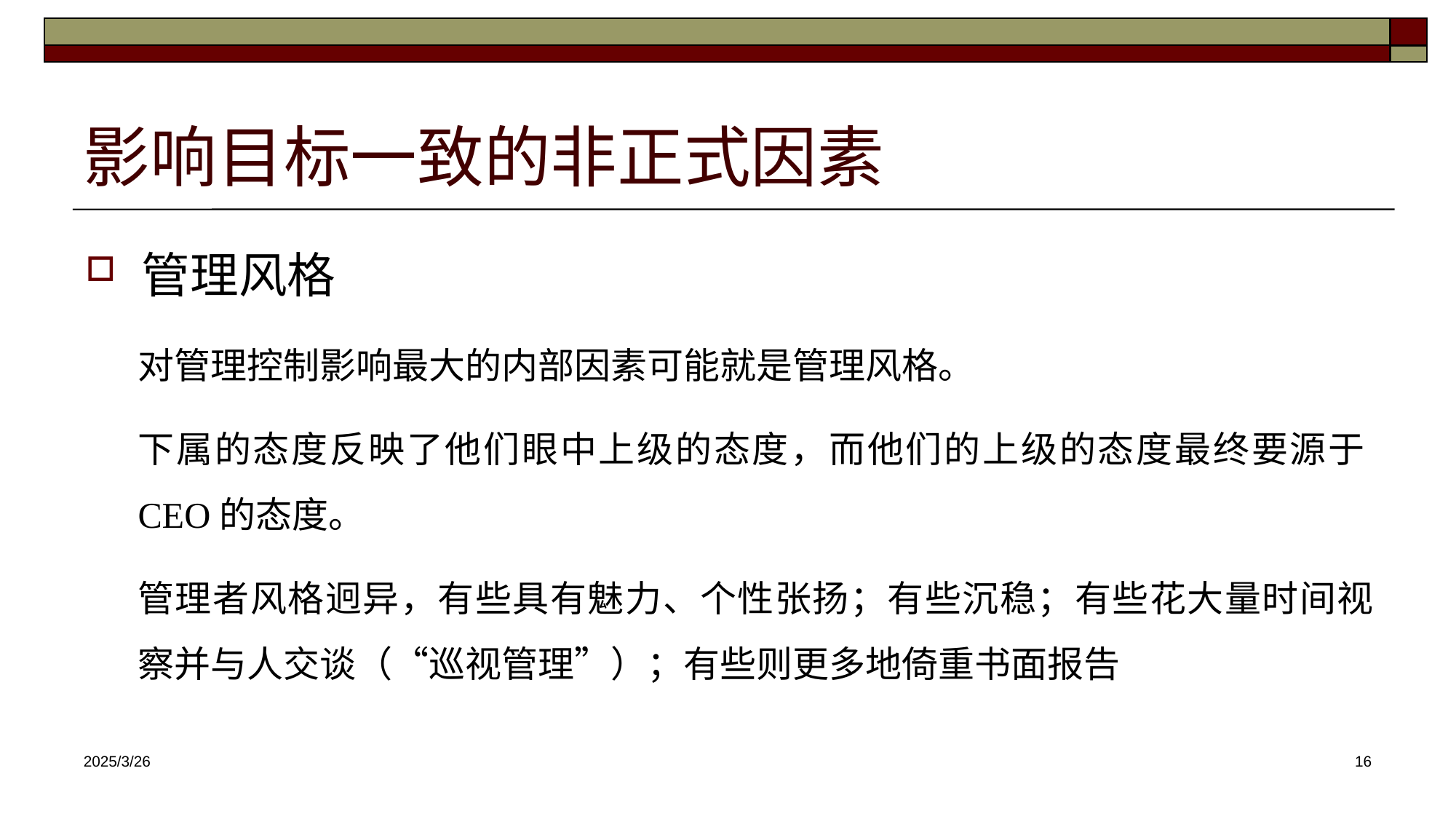

# 影响目标一致的非正式因素
管理风格
对管理控制影响最大的内部因素可能就是管理风格。
下属的态度反映了他们眼中上级的态度，而他们的上级的态度最终要源于CEO的态度。
管理者风格迥异，有些具有魅力、个性张扬；有些沉稳；有些花大量时间视察并与人交谈（“巡视管理”）；有些则更多地倚重书面报告
2025/3/26
16